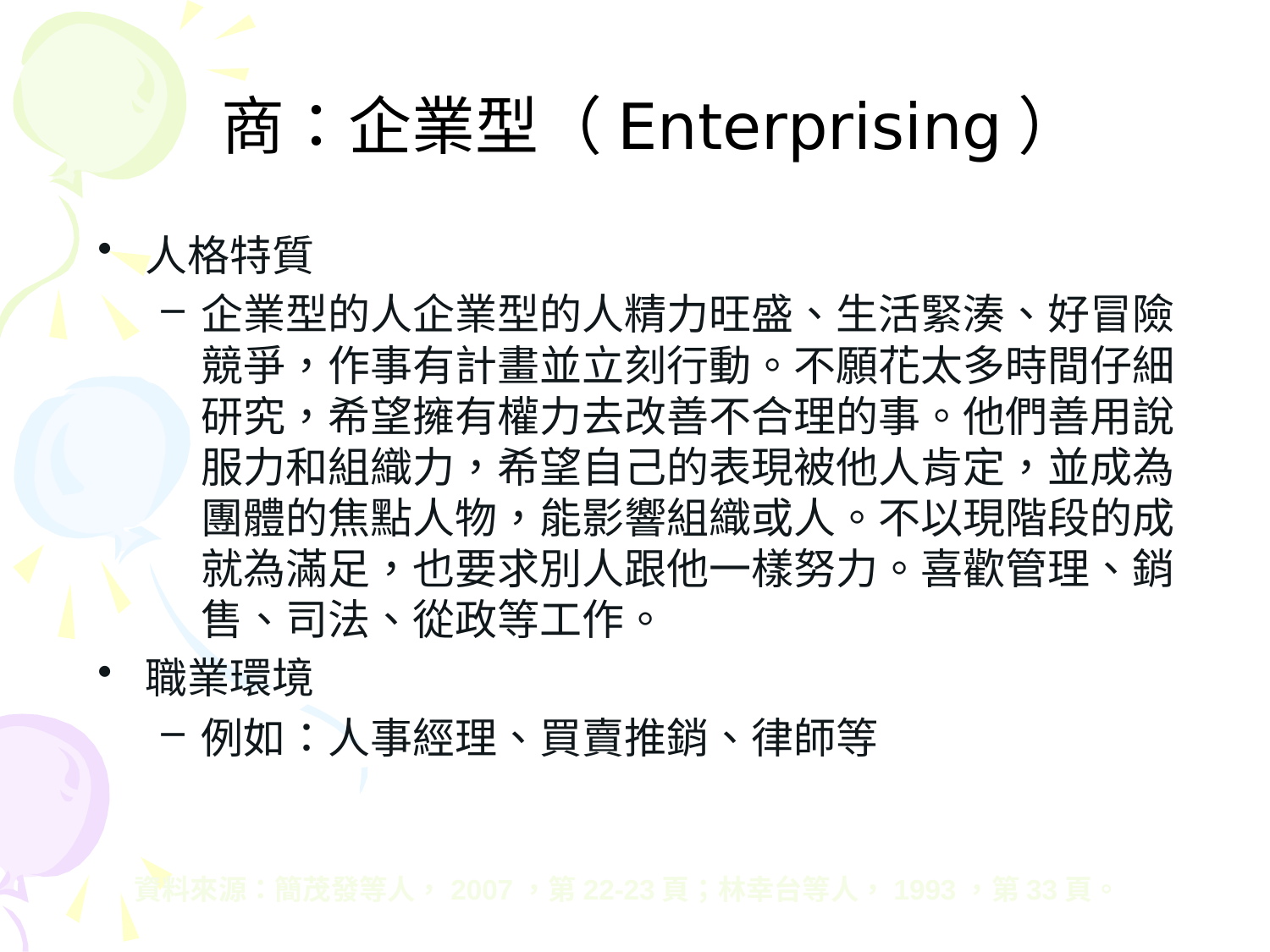

# 商：企業型（Enterprising）
人格特質
企業型的人企業型的人精力旺盛、生活緊湊、好冒險競爭，作事有計畫並立刻行動。不願花太多時間仔細研究，希望擁有權力去改善不合理的事。他們善用說服力和組織力，希望自己的表現被他人肯定，並成為團體的焦點人物，能影響組織或人。不以現階段的成就為滿足，也要求別人跟他一樣努力。喜歡管理、銷售、司法、從政等工作。
職業環境
例如：人事經理、買賣推銷、律師等
資料來源：簡茂發等人，2007，第22-23頁；林幸台等人，1993，第33頁。